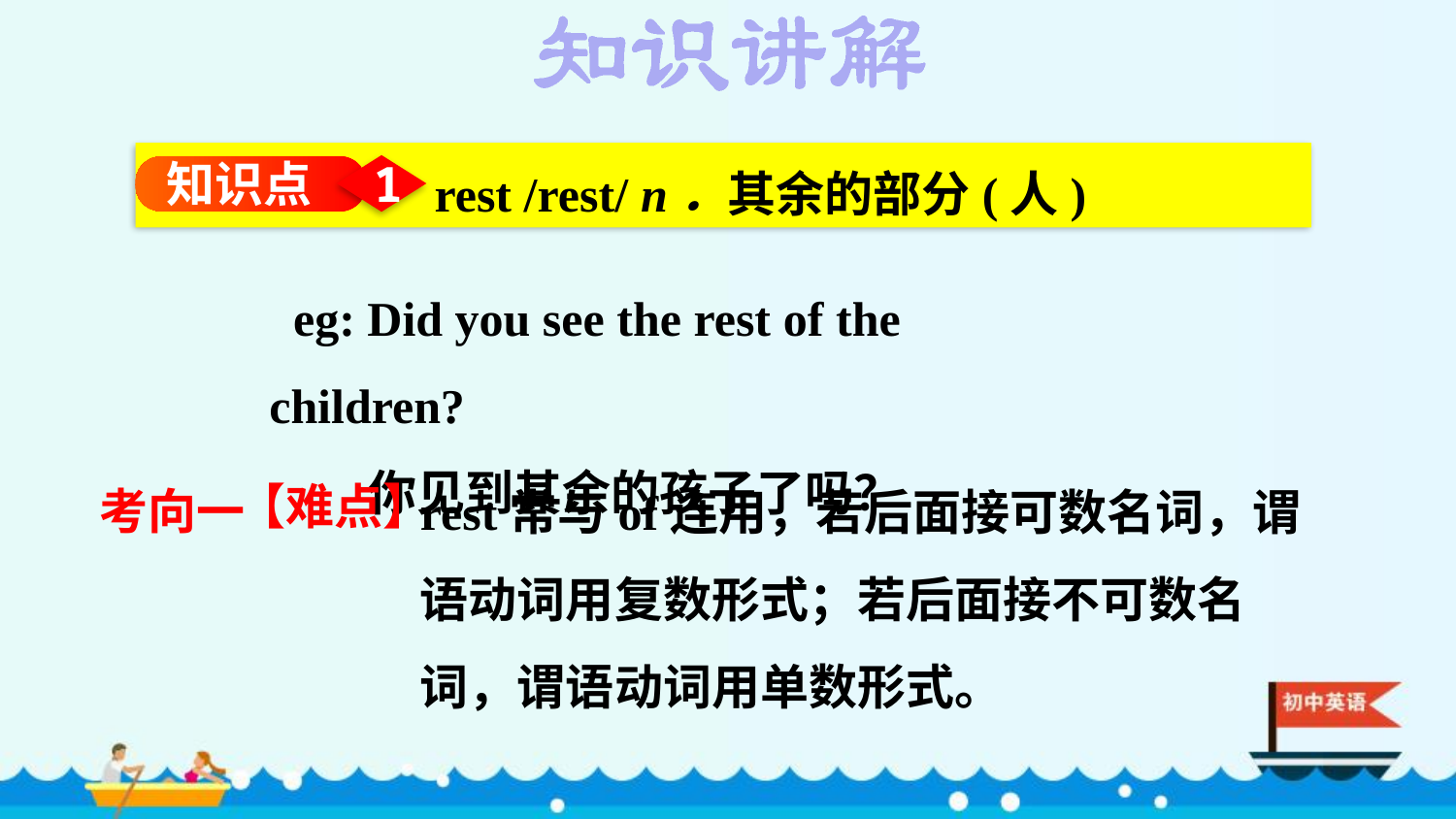

rest /rest/ n．其余的部分(人)

知识点
1

  eg: Did you see the rest of the children?
        你见到其余的孩子了吗？
rest常与of连用，若后面接可数名词，谓语动词用复数形式；若后面接不可数名词，谓语动词用单数形式。
考向一
【难点】